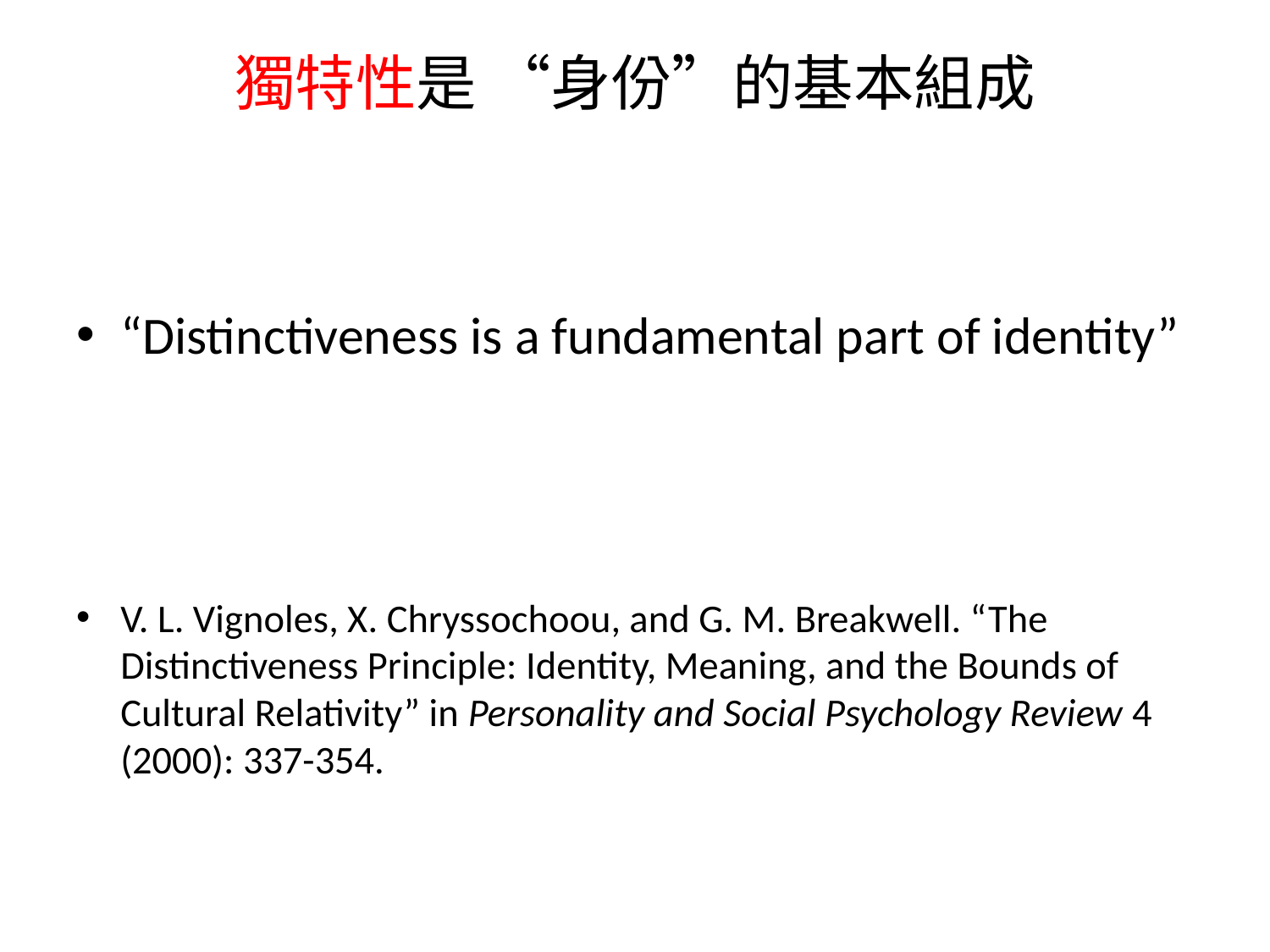

# 獨特性是 “身份”的基本組成

“Distinctiveness is a fundamental part of identity”

V. L. Vignoles, X. Chryssochoou, and G. M. Breakwell. “The Distinctiveness Principle: Identity, Meaning, and the Bounds of Cultural Relativity” in Personality and Social Psychology Review 4 (2000): 337-354.